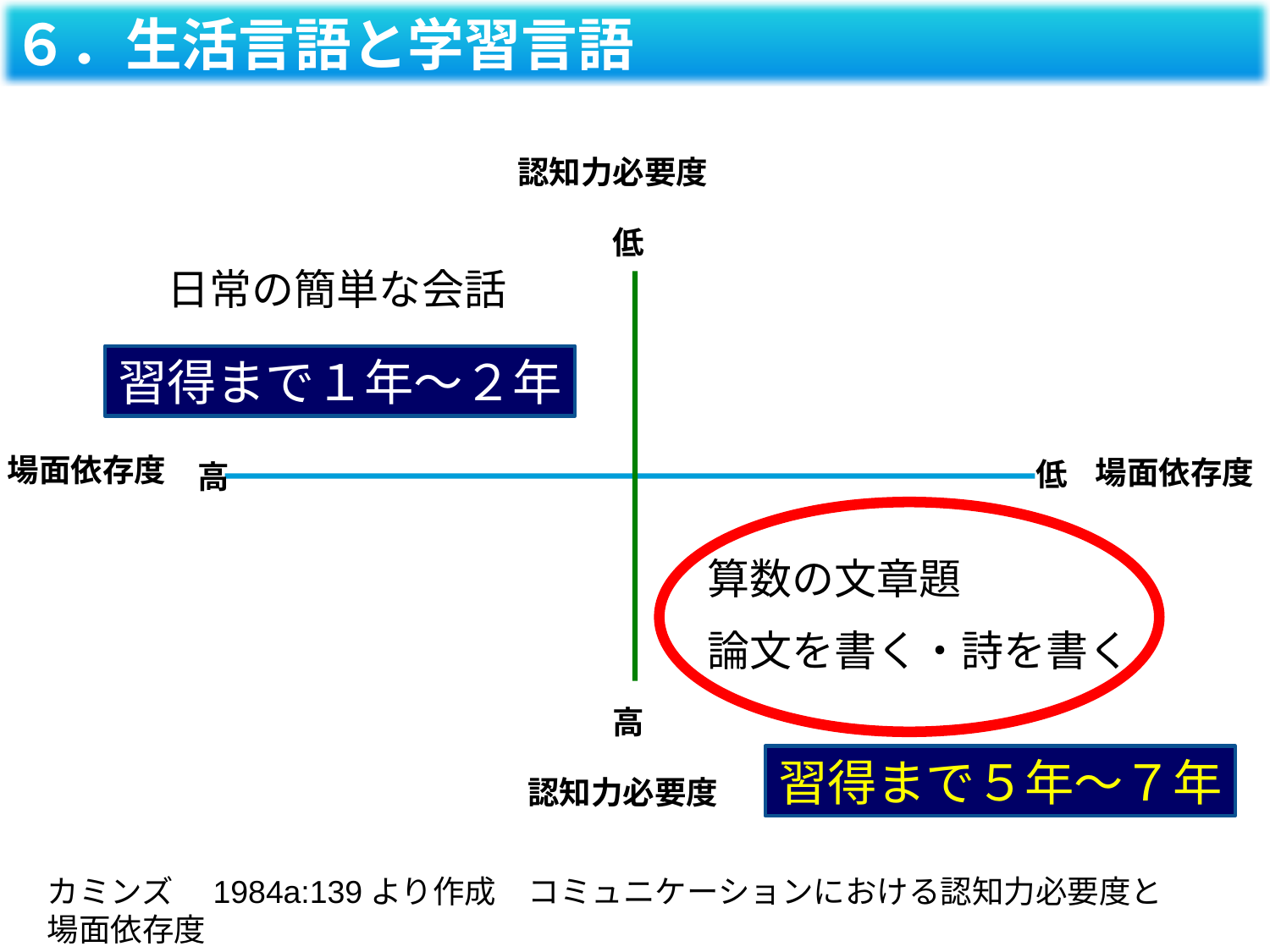

６．生活言語と学習言語
認知力必要度
低
日常の簡単な会話

習得まで１年～２年
場面依存度
場面依存度
低
高

算数の文章題
論文を書く・詩を書く
高
習得まで５年～７年
認知力必要度
カミンズ　1984a:139より作成　コミュニケーションにおける認知力必要度と場面依存度